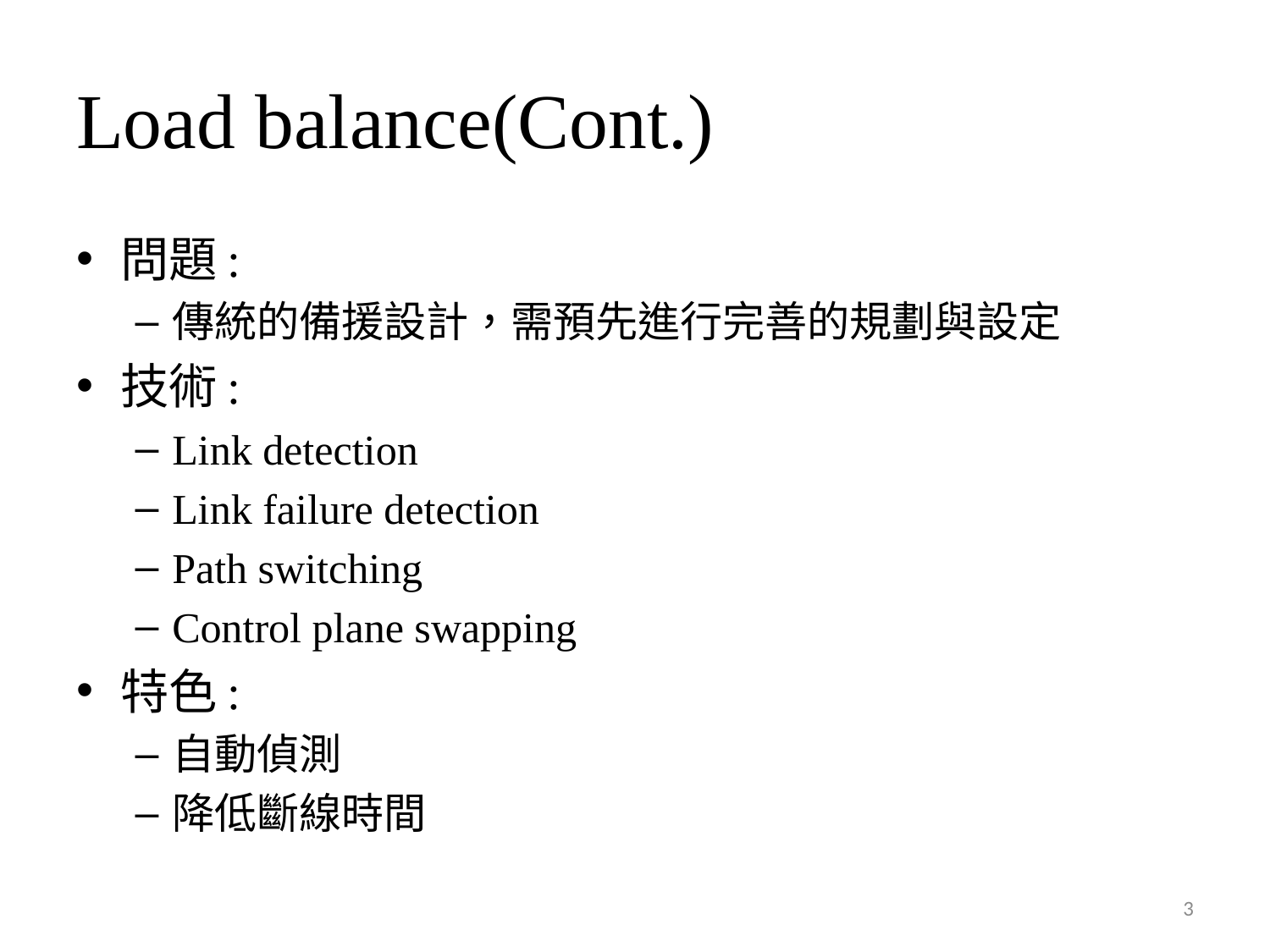

# Load balance(Cont.)
問題:
傳統的備援設計，需預先進行完善的規劃與設定
技術:
Link detection
Link failure detection
Path switching
Control plane swapping
特色:
自動偵測
降低斷線時間

3